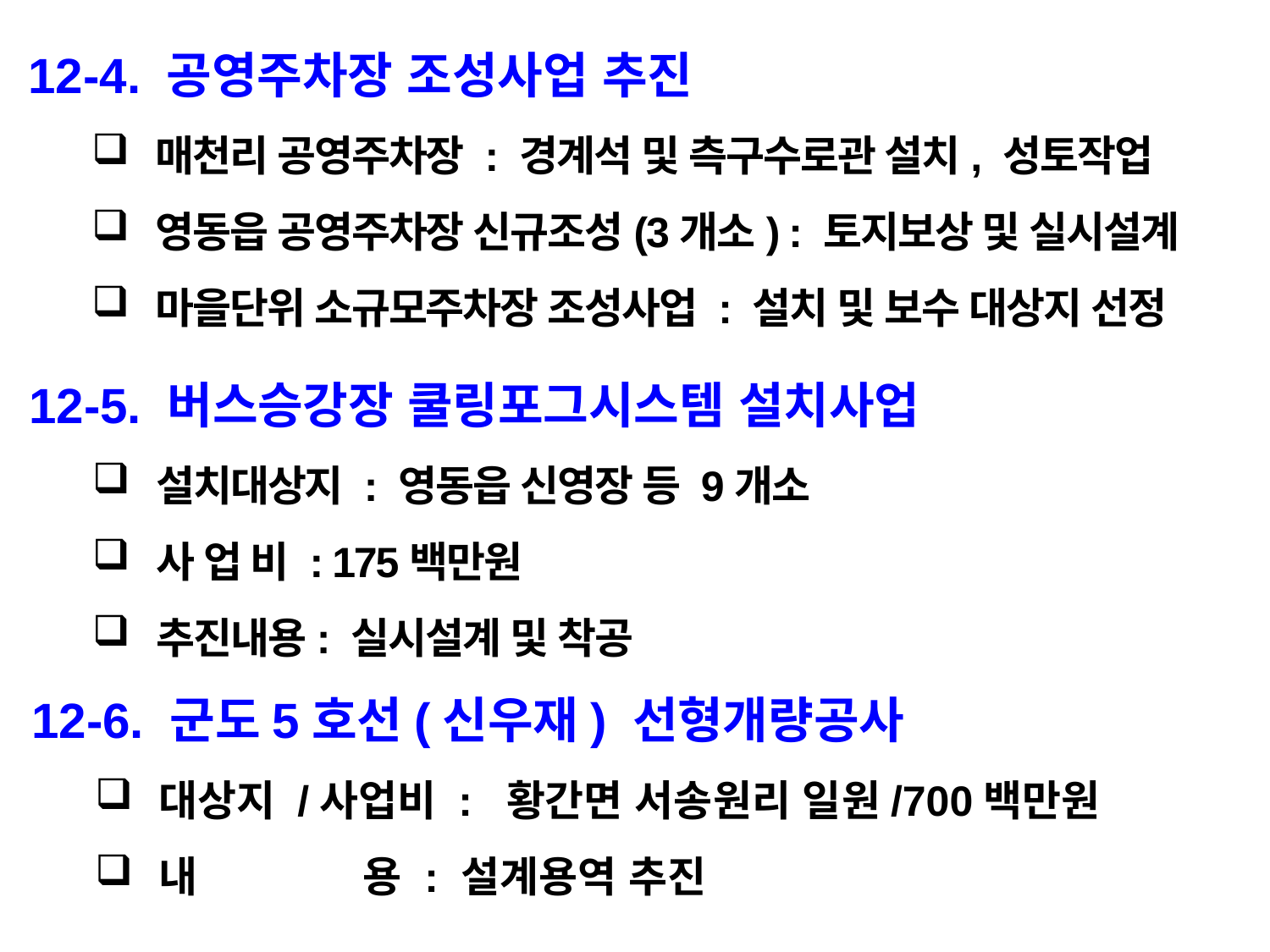

12-4. 공영주차장 조성사업 추진
매천리 공영주차장 : 경계석 및 측구수로관 설치, 성토작업
영동읍 공영주차장 신규조성(3개소) : 토지보상 및 실시설계
마을단위 소규모주차장 조성사업 : 설치 및 보수 대상지 선정
12-5. 버스승강장 쿨링포그시스템 설치사업
설치대상지 : 영동읍 신영장 등 9개소
사 업 비 : 175백만원
추진내용: 실시설계 및 착공
12-6. 군도5호선(신우재) 선형개량공사
대상지 /사업비 :  황간면 서송원리 일원/700백만원
내              용 : 설계용역 추진